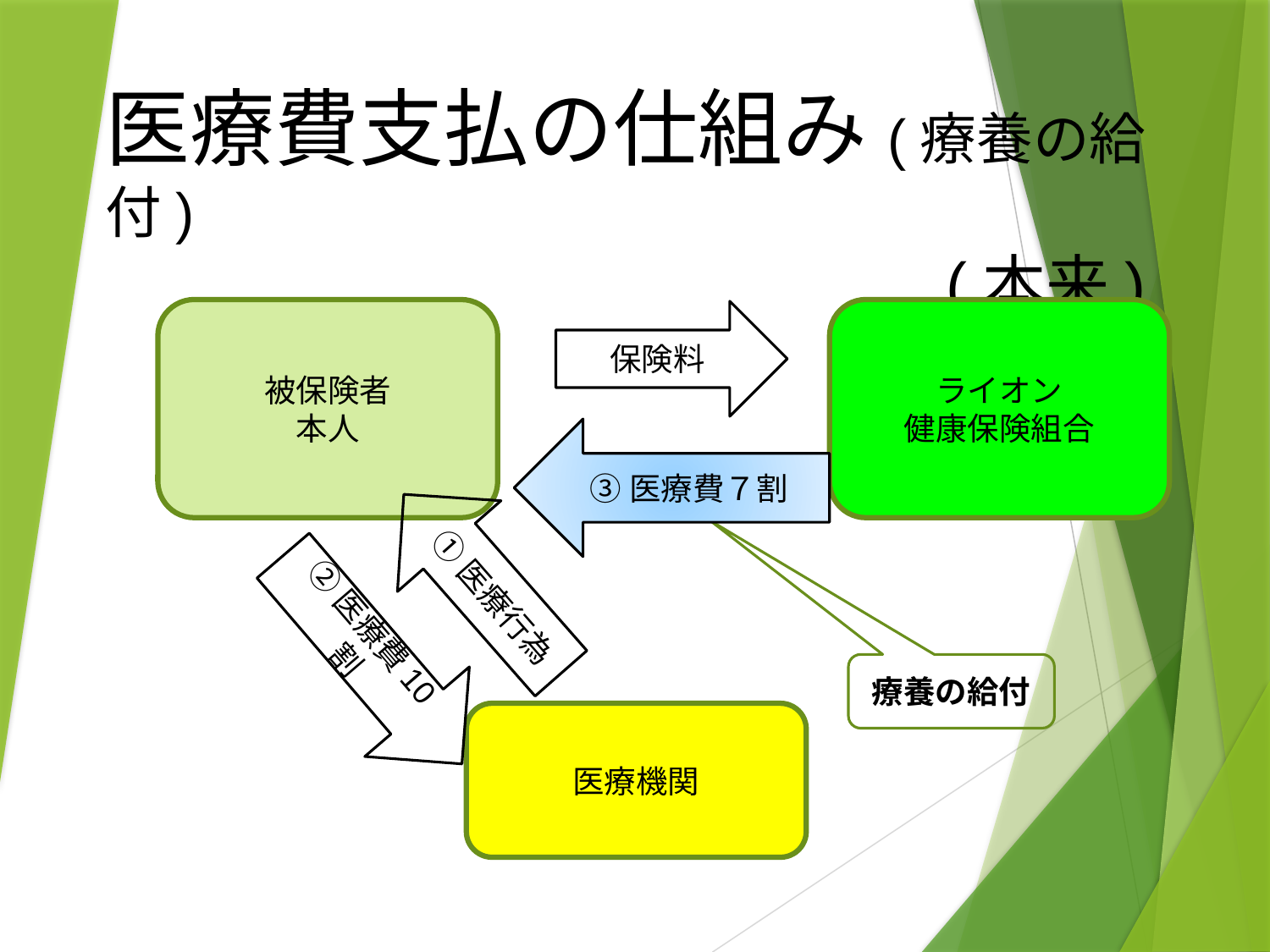

医療費支払の仕組み(療養の給付)
　　　　　　　　　　　　　(本来)

ライオン
健康保険組合
被保険者
本人
保険料
③医療費７割
①医療行為
②医療費10割
療養の給付
医療機関